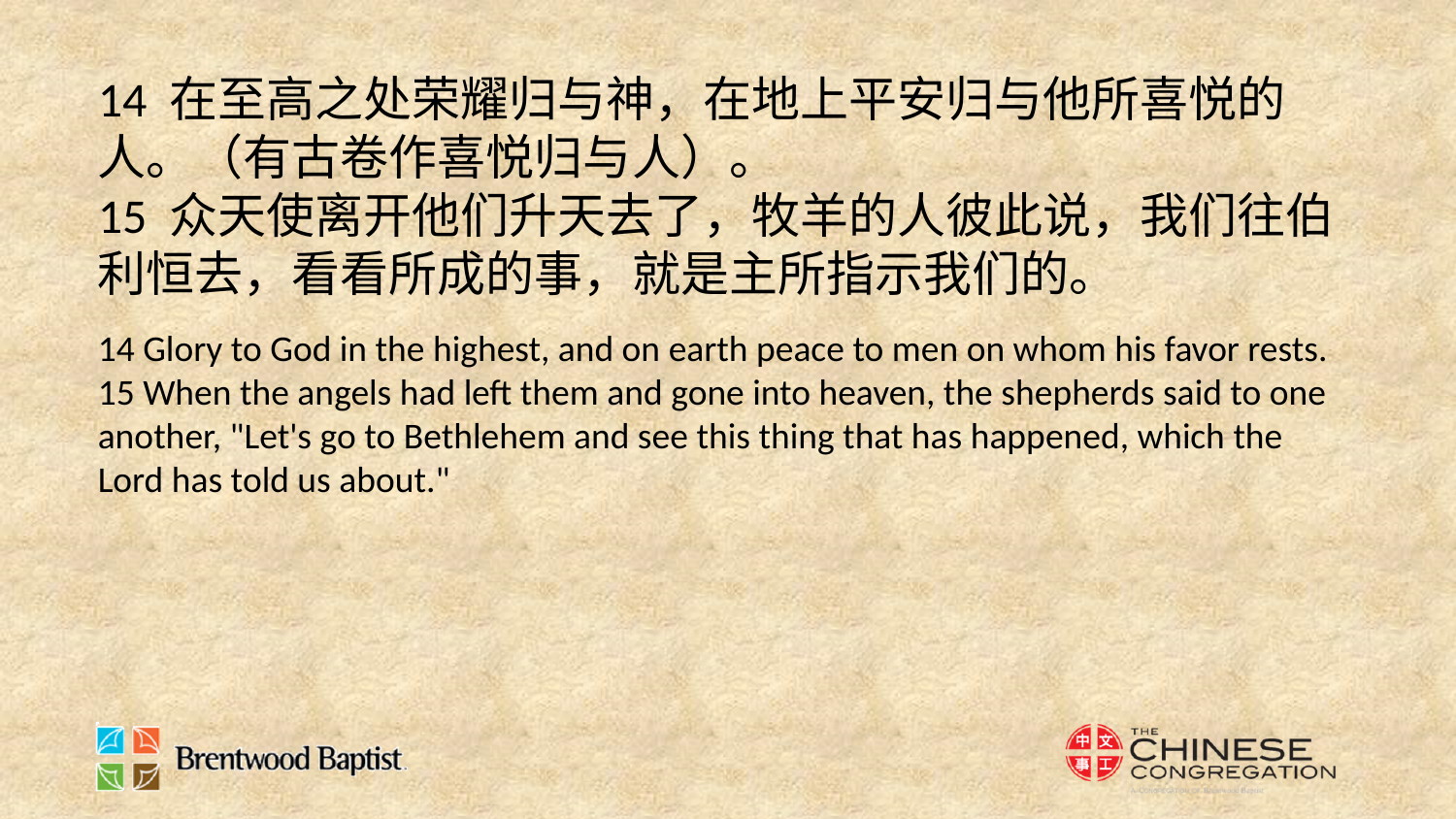

14 在至高之处荣耀归与神，在地上平安归与他所喜悦的人。（有古卷作喜悦归与人）。
15 众天使离开他们升天去了，牧羊的人彼此说，我们往伯利恒去，看看所成的事，就是主所指示我们的。

14 Glory to God in the highest, and on earth peace to men on whom his favor rests.
15 When the angels had left them and gone into heaven, the shepherds said to one another, "Let's go to Bethlehem and see this thing that has happened, which the Lord has told us about."